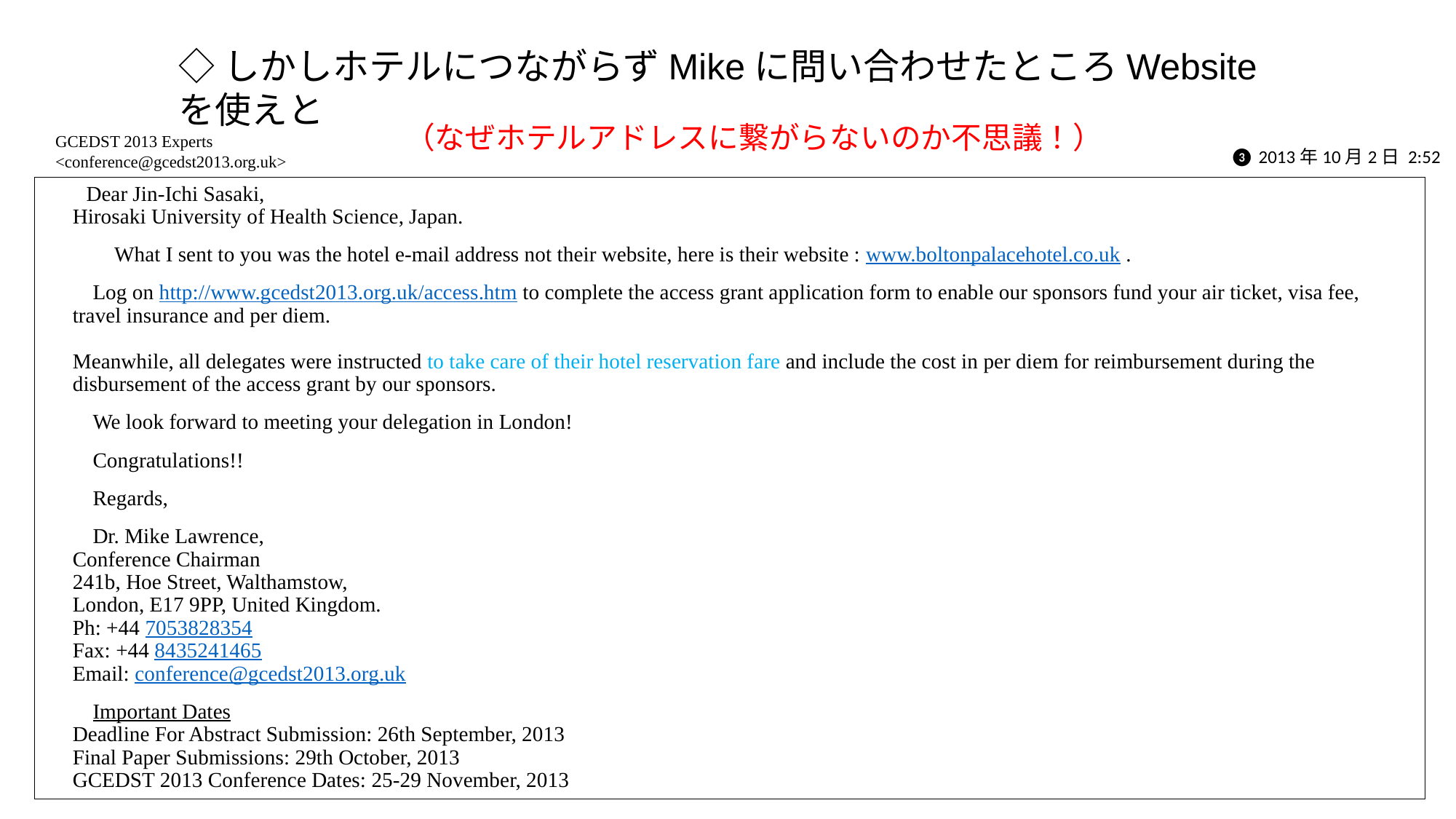

◇しかしホテルにつながらずMikeに問い合わせたところWebsiteを使えと
（なぜホテルアドレスに繋がらないのか不思議！）
GCEDST 2013 Experts <conference@gcedst2013.org.uk>
❸ 2013年10月2日 2:52
         Dear Jin-Ichi Sasaki,
Hirosaki University of Health Science, Japan.
　　　What I sent to you was the hotel e-mail address not their website, here is their website : www.boltonpalacehotel.co.uk .
         Log on http://www.gcedst2013.org.uk/access.htm to complete the access grant application form to enable our sponsors fund your air ticket, visa fee, travel insurance and per diem.
Meanwhile, all delegates were instructed to take care of their hotel reservation fare and include the cost in per diem for reimbursement during the disbursement of the access grant by our sponsors.
         We look forward to meeting your delegation in London!
         Congratulations!!
         Regards,
         Dr. Mike Lawrence,
Conference Chairman
241b, Hoe Street, Walthamstow,
London, E17 9PP, United Kingdom.
Ph: +44 7053828354
Fax: +44 8435241465
Email: conference@gcedst2013.org.uk
         Important Dates
Deadline For Abstract Submission: 26th September, 2013
Final Paper Submissions: 29th October, 2013
GCEDST 2013 Conference Dates: 25-29 November, 2013